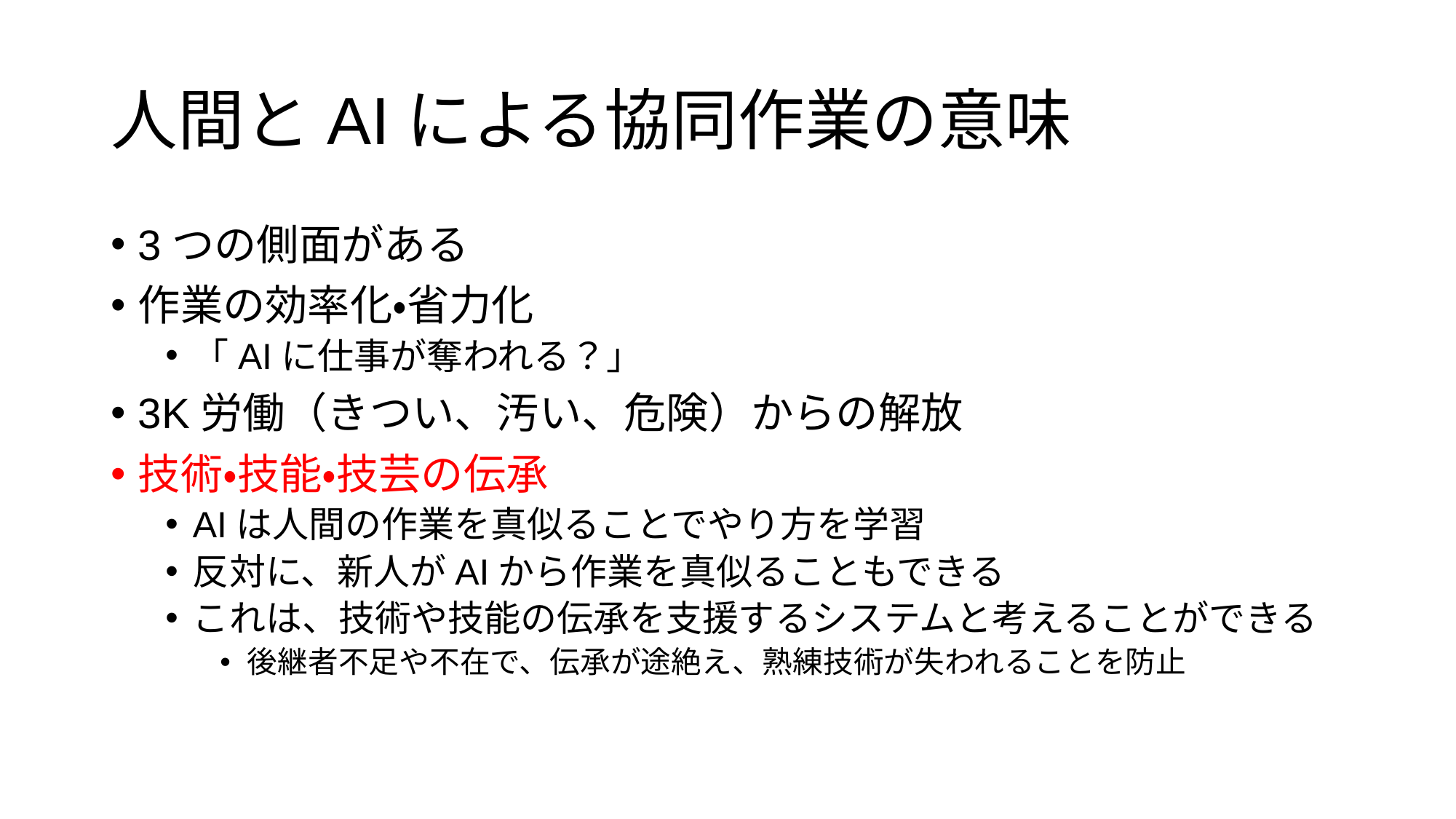

# 人間とAIによる協同作業の意味
3つの側面がある
作業の効率化・省力化
「AIに仕事が奪われる？」
3K労働（きつい、汚い、危険）からの解放
技術・技能・技芸の伝承
AIは人間の作業を真似ることでやり方を学習
反対に、新人がAIから作業を真似ることもできる
これは、技術や技能の伝承を支援するシステムと考えることができる
後継者不足や不在で、伝承が途絶え、熟練技術が失われることを防止